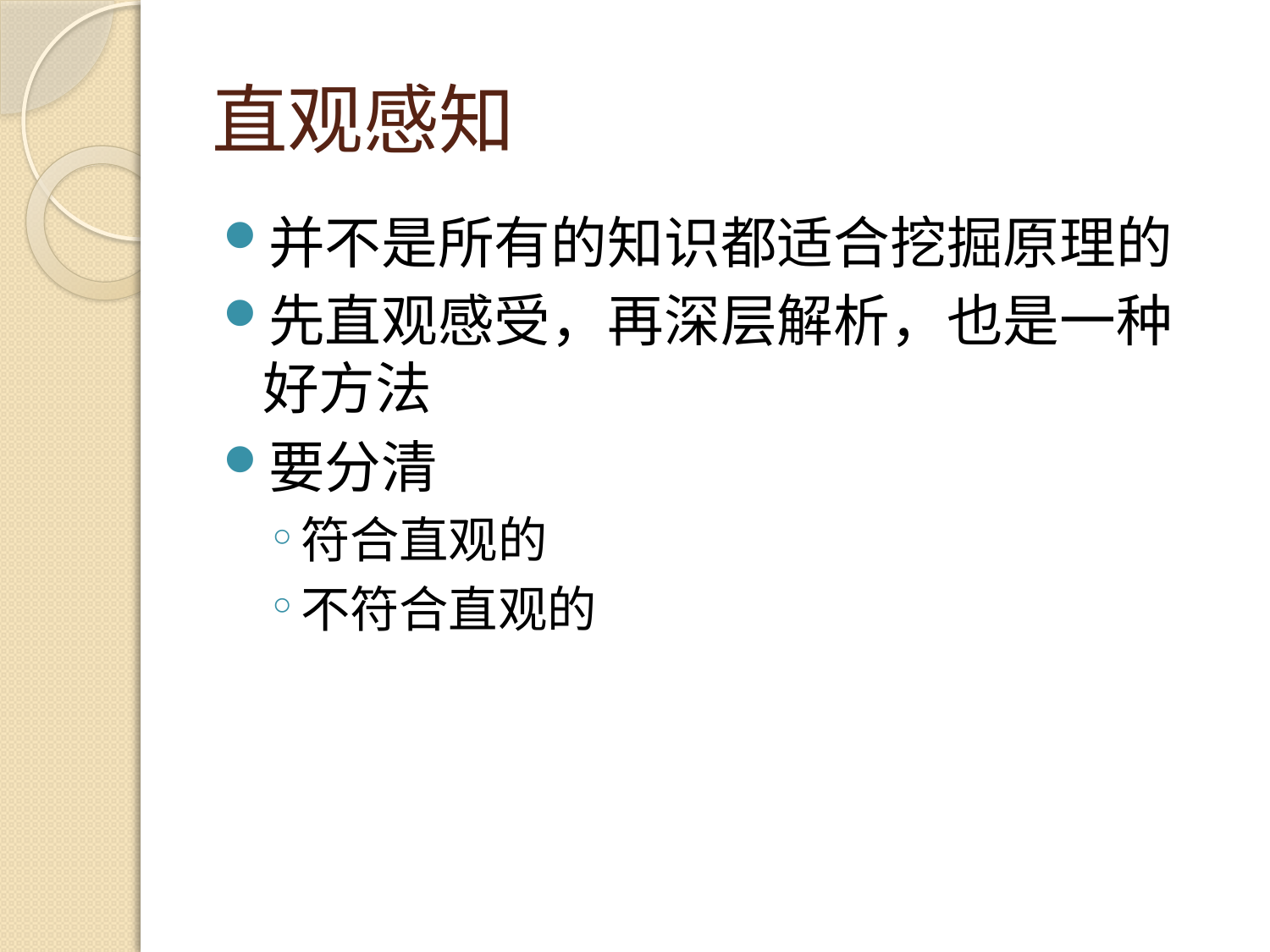

# 直观感知
并不是所有的知识都适合挖掘原理的
先直观感受，再深层解析，也是一种好方法
要分清
符合直观的
不符合直观的